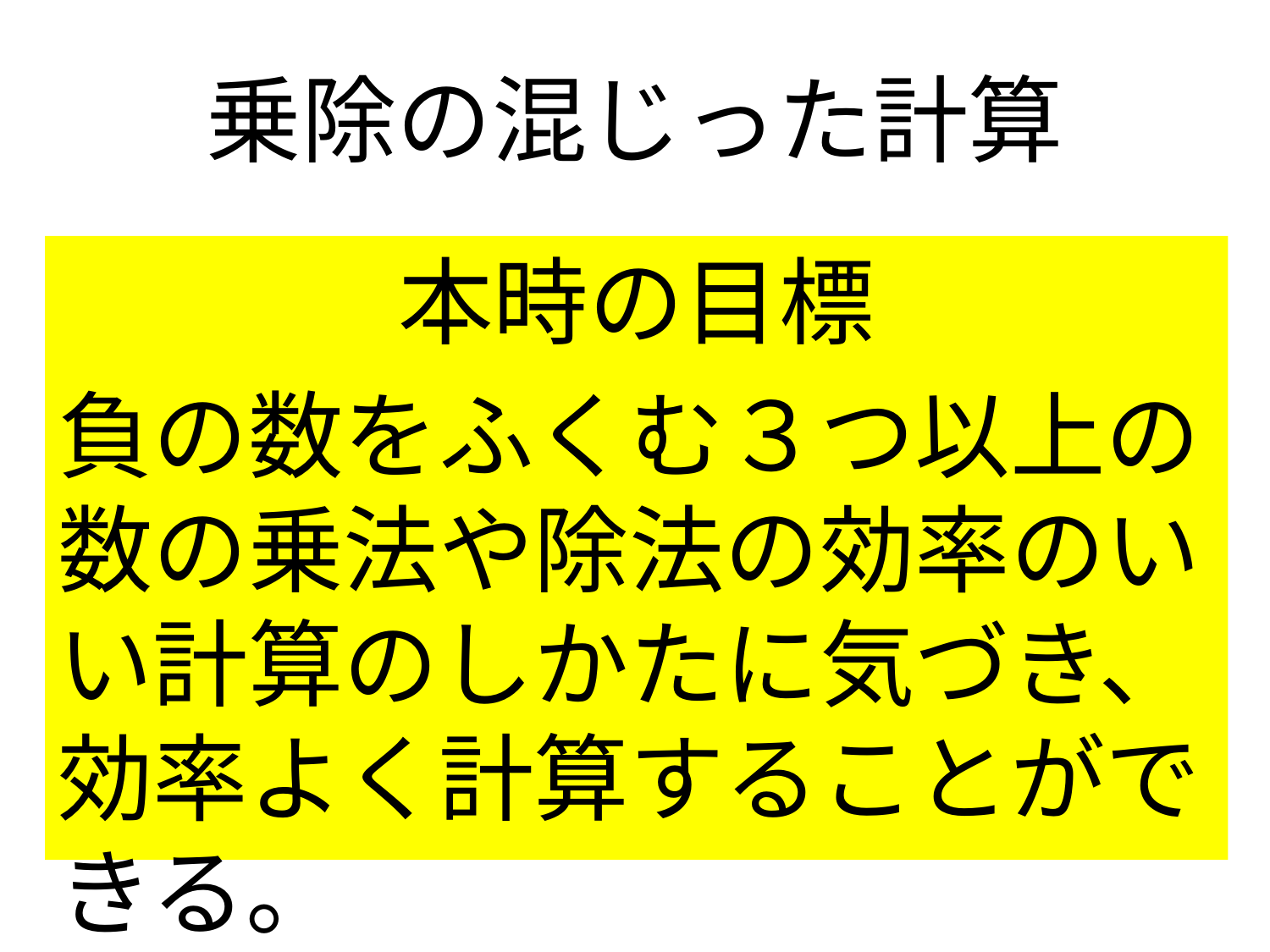

# 乗除の混じった計算
本時の目標
負の数をふくむ３つ以上の数の乗法や除法の効率のいい計算のしかたに気づき、効率よく計算することができる。